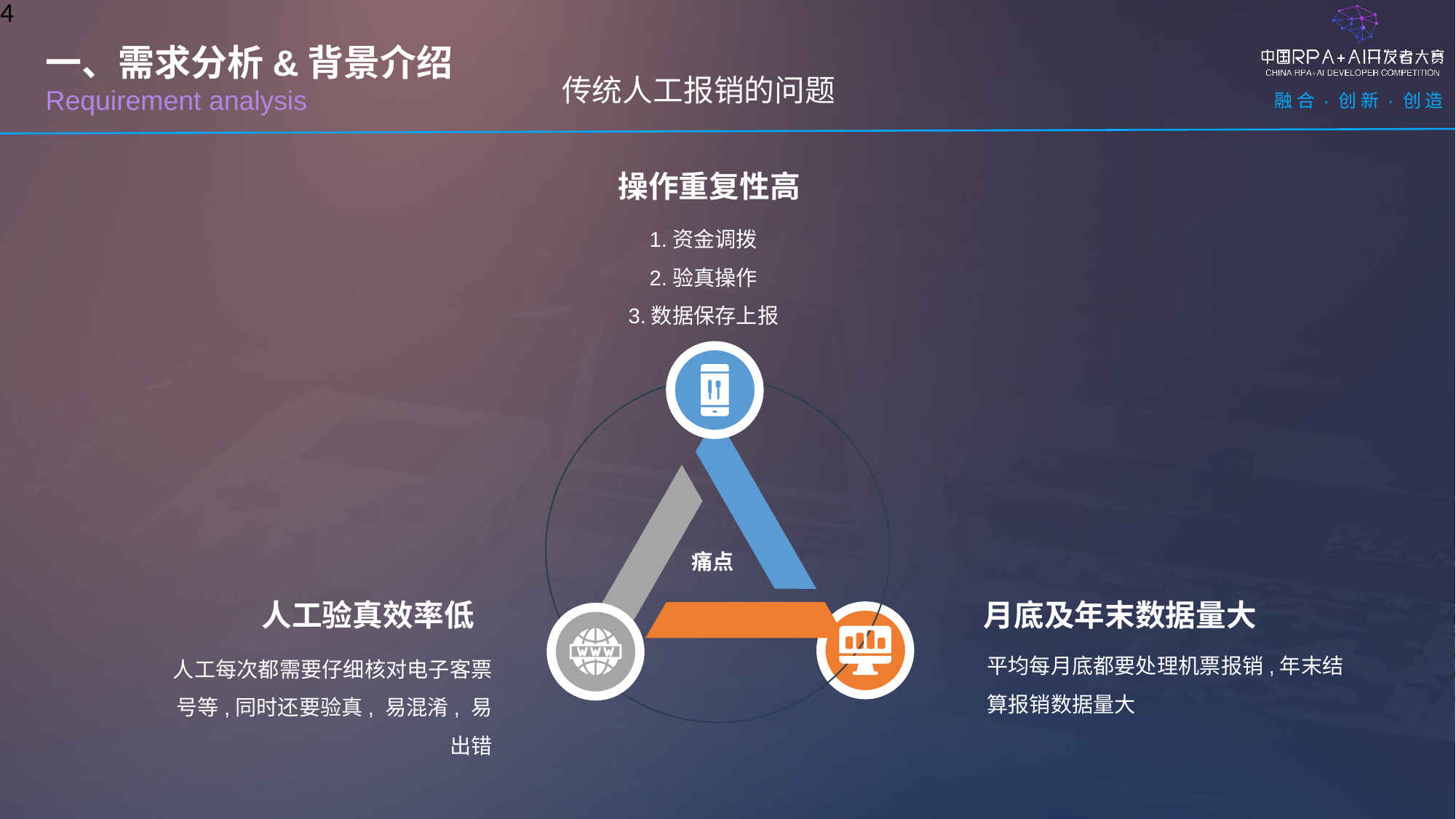

4
一、需求分析&背景介绍
Requirement analysis
传统人工报销的问题
操作重复性高
1.资金调拨
2.验真操作
3.数据保存上报

痛点

人工验真效率低
月底及年末数据量大
平均每月底都要处理机票报销,年末结算报销数据量大
人工每次都需要仔细核对电子客票号等,同时还要验真, 易混淆, 易出错